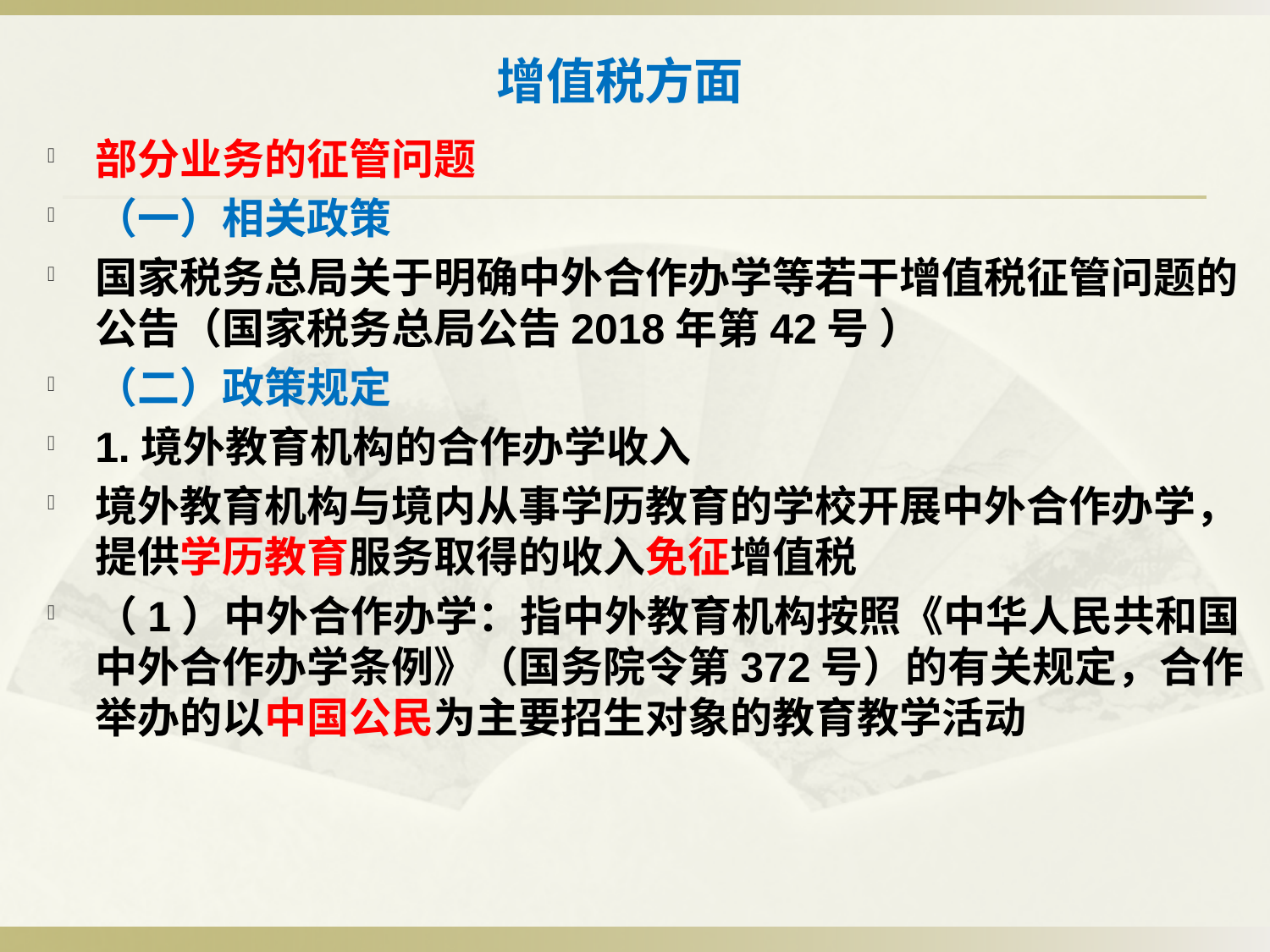

# 增值税方面
部分业务的征管问题
（一）相关政策
国家税务总局关于明确中外合作办学等若干增值税征管问题的公告（国家税务总局公告2018年第42号 ）
（二）政策规定
1.境外教育机构的合作办学收入
境外教育机构与境内从事学历教育的学校开展中外合作办学，提供学历教育服务取得的收入免征增值税
（1）中外合作办学：指中外教育机构按照《中华人民共和国中外合作办学条例》（国务院令第372号）的有关规定，合作举办的以中国公民为主要招生对象的教育教学活动